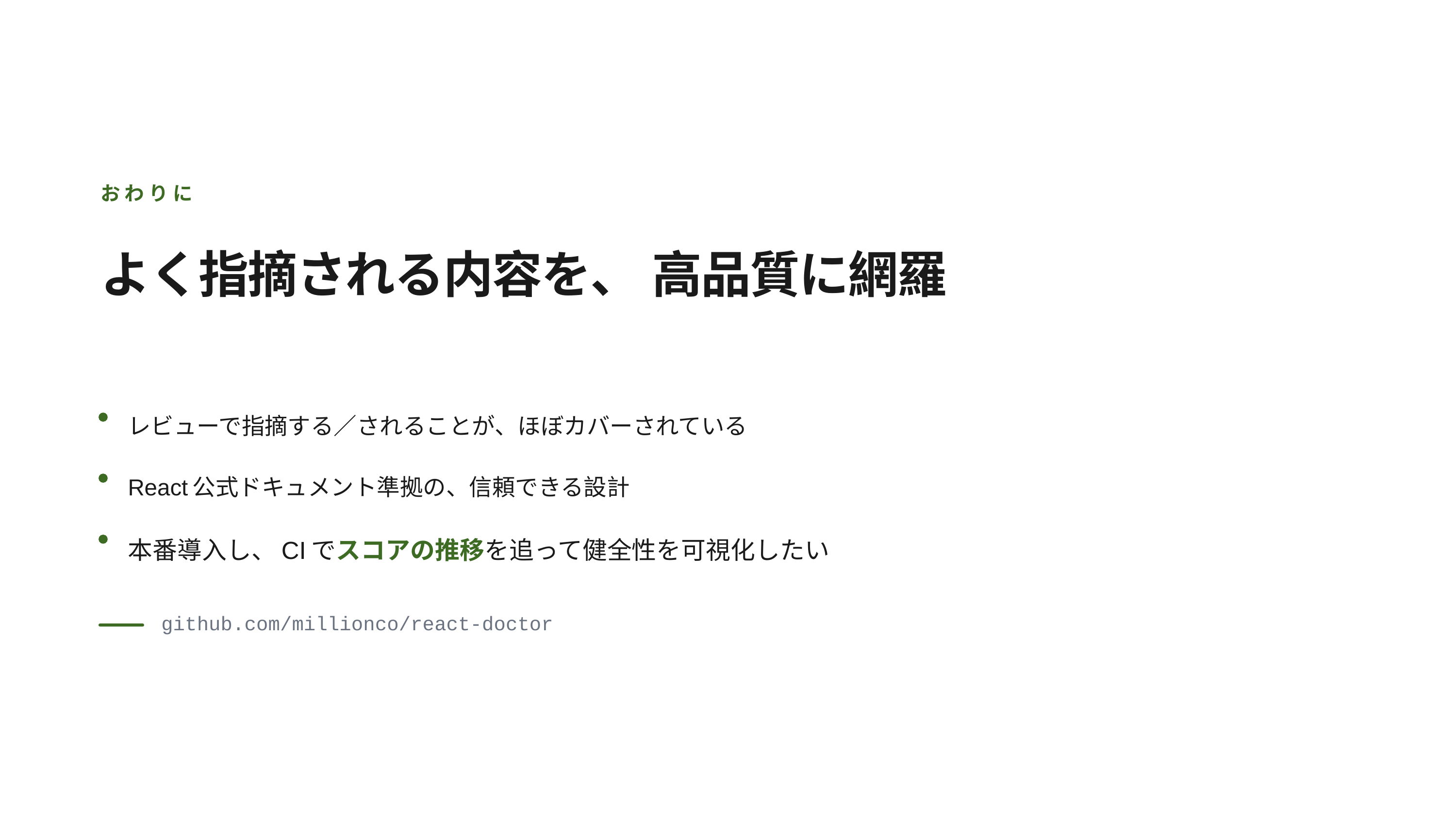

おわりに
よく指摘される内容を、 高品質に網羅
レビューで指摘する／されることが、ほぼカバーされている

React公式ドキュメント準拠の、信頼できる設計

本番導入し、CIでスコアの推移を追って健全性を可視化したい

github.com/millionco/react-doctor